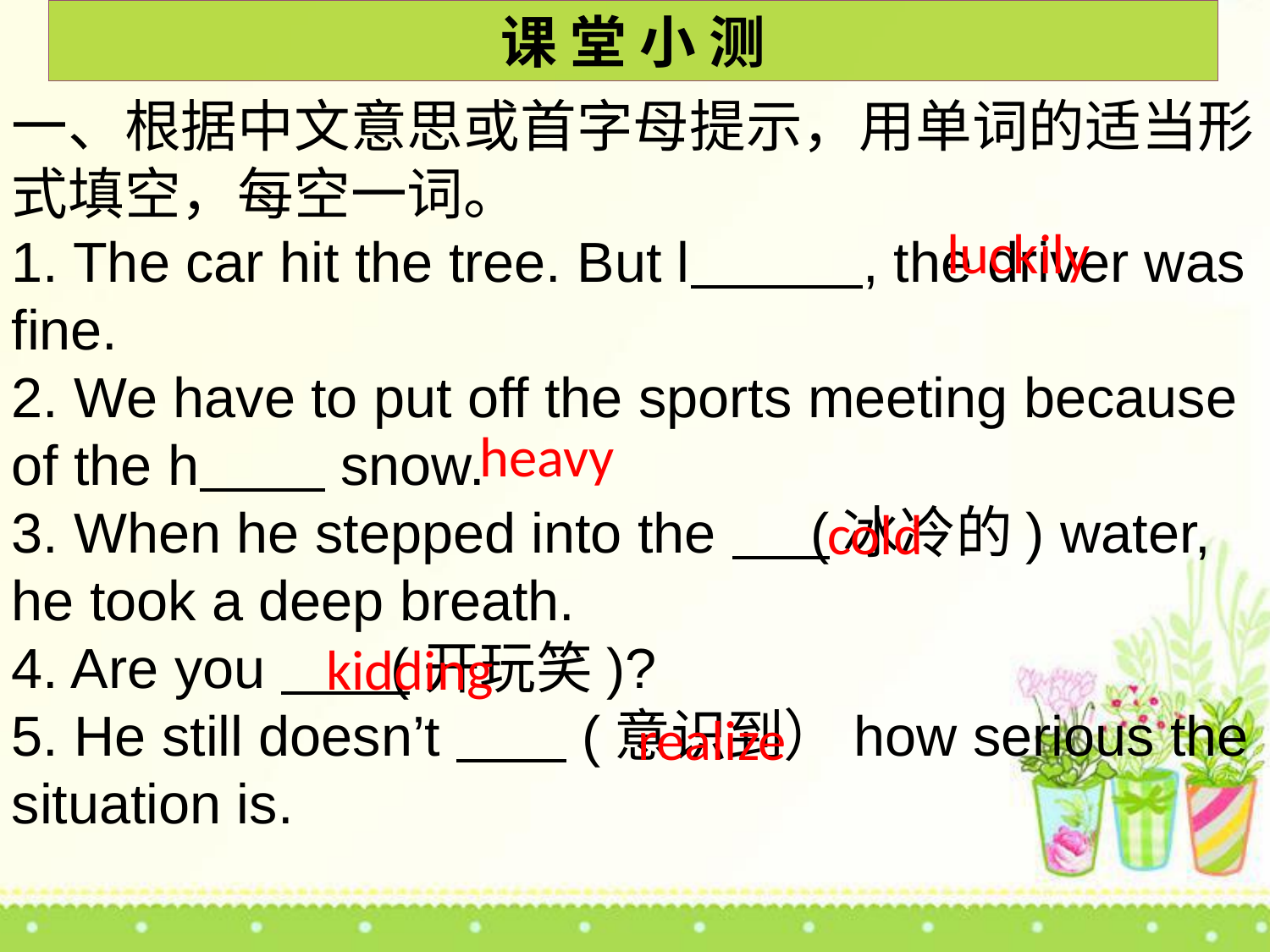

课 堂 小 测
一、根据中文意思或首字母提示，用单词的适当形式填空，每空一词。
1. The car hit the tree. But l           , the driver was fine.
2. We have to put off the sports meeting because of the h         snow.
3. When he stepped into the      (冰冷的) water, he took a deep breath.
4. Are you        (开玩笑)?
5. He still doesn’t         (意识到）how serious the situation is.
luckily
heavy
 cold
 kidding
realize